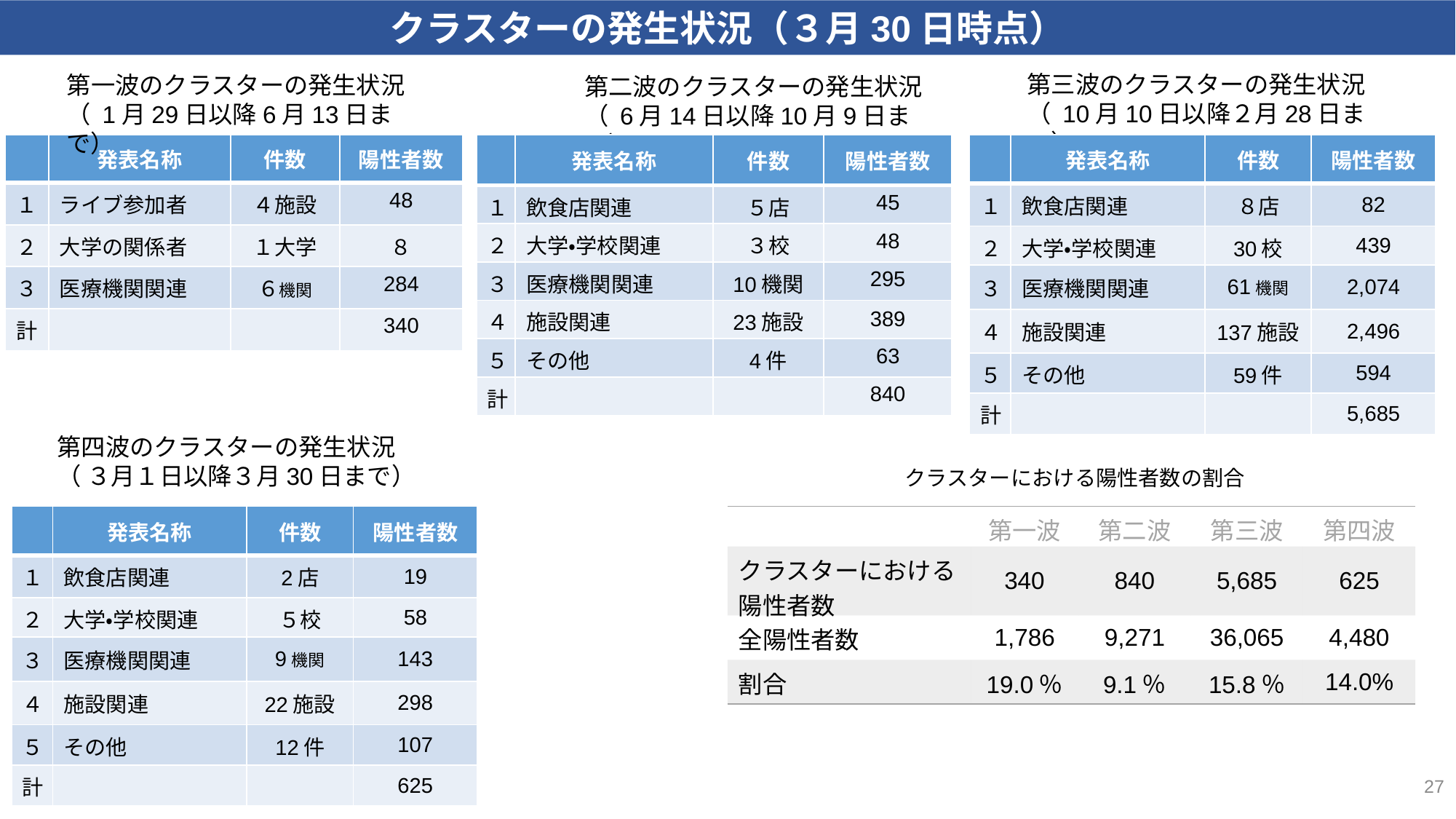

クラスターの発生状況（３月30日時点）
第三波のクラスターの発生状況
（ 10月10日以降２月28日まで）
第一波のクラスターの発生状況
（ 1月29日以降6月13日まで）
第二波のクラスターの発生状況
（ 6月14日以降10月9日まで）
|  | 発表名称 | 件数 | 陽性者数 |
| --- | --- | --- | --- |
| １ | ライブ参加者 | ４施設 | 48 |
| ２ | 大学の関係者 | １大学 | ８ |
| ３ | 医療機関関連 | ６機関 | 284 |
| 計 |  |  | 340 |
|  | 発表名称 | 件数 | 陽性者数 |
| --- | --- | --- | --- |
| １ | 飲食店関連 | ５店 | 45 |
| ２ | 大学・学校関連 | ３校 | 48 |
| ３ | 医療機関関連 | 10機関 | 295 |
| ４ | 施設関連 | 23施設 | 389 |
| ５ | その他 | 4件 | 63 |
| 計 |  |  | 840 |
|  | 発表名称 | 件数 | 陽性者数 |
| --- | --- | --- | --- |
| １ | 飲食店関連 | ８店 | 82 |
| ２ | 大学・学校関連 | 30校 | 439 |
| ３ | 医療機関関連 | 61機関 | 2,074 |
| ４ | 施設関連 | 137施設 | 2,496 |
| ５ | その他 | 59件 | 594 |
| 計 |  |  | 5,685 |
第四波のクラスターの発生状況
（ ３月１日以降３月30日まで）
クラスターにおける陽性者数の割合
|  | 発表名称 | 件数 | 陽性者数 |
| --- | --- | --- | --- |
| １ | 飲食店関連 | 2店 | 19 |
| ２ | 大学・学校関連 | ５校 | 58 |
| ３ | 医療機関関連 | 9機関 | 143 |
| ４ | 施設関連 | 22施設 | 298 |
| ５ | その他 | 12件 | 107 |
| 計 |  |  | 625 |
|  | 第一波 | 第二波 | 第三波 | 第四波 |
| --- | --- | --- | --- | --- |
| クラスターにおける陽性者数 | 340 | 840 | 5,685 | 625 |
| 全陽性者数 | 1,786 | 9,271 | 36,065 | 4,480 |
| 割合 | 19.0％ | 9.1％ | 15.8％ | 14.0% |
27